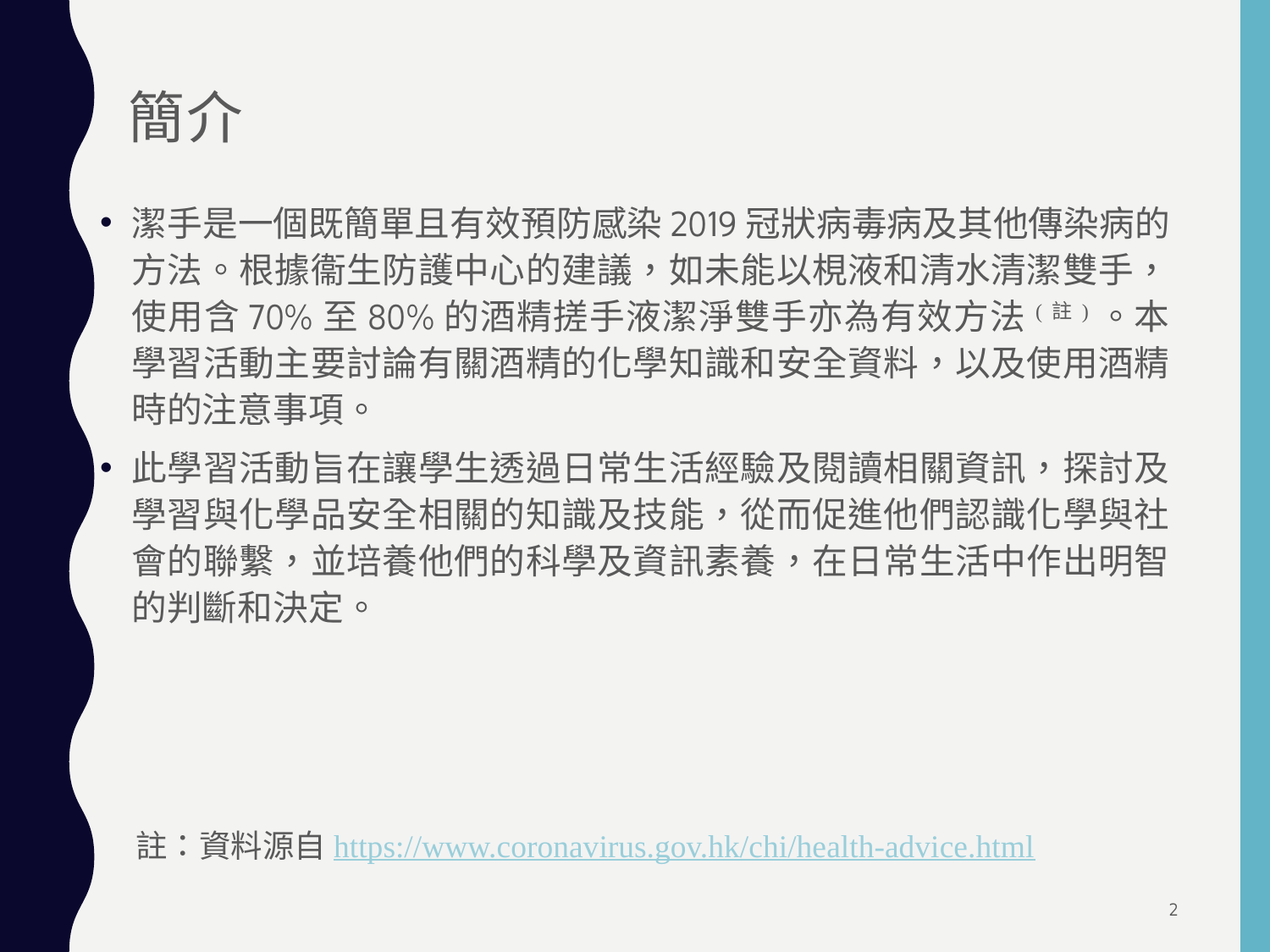

# 簡介
潔手是一個既簡單且有效預防感染2019冠狀病毒病及其他傳染病的方法。根據衞生防護中心的建議，如未能以梘液和清水清潔雙手，使用含70%至80%的酒精搓手液潔淨雙手亦為有效方法(註)。本學習活動主要討論有關酒精的化學知識和安全資料，以及使用酒精時的注意事項。
此學習活動旨在讓學生透過日常生活經驗及閱讀相關資訊，探討及學習與化學品安全相關的知識及技能，從而促進他們認識化學與社會的聯繫，並培養他們的科學及資訊素養，在日常生活中作出明智的判斷和決定。
註：資料源自https://www.coronavirus.gov.hk/chi/health-advice.html
2